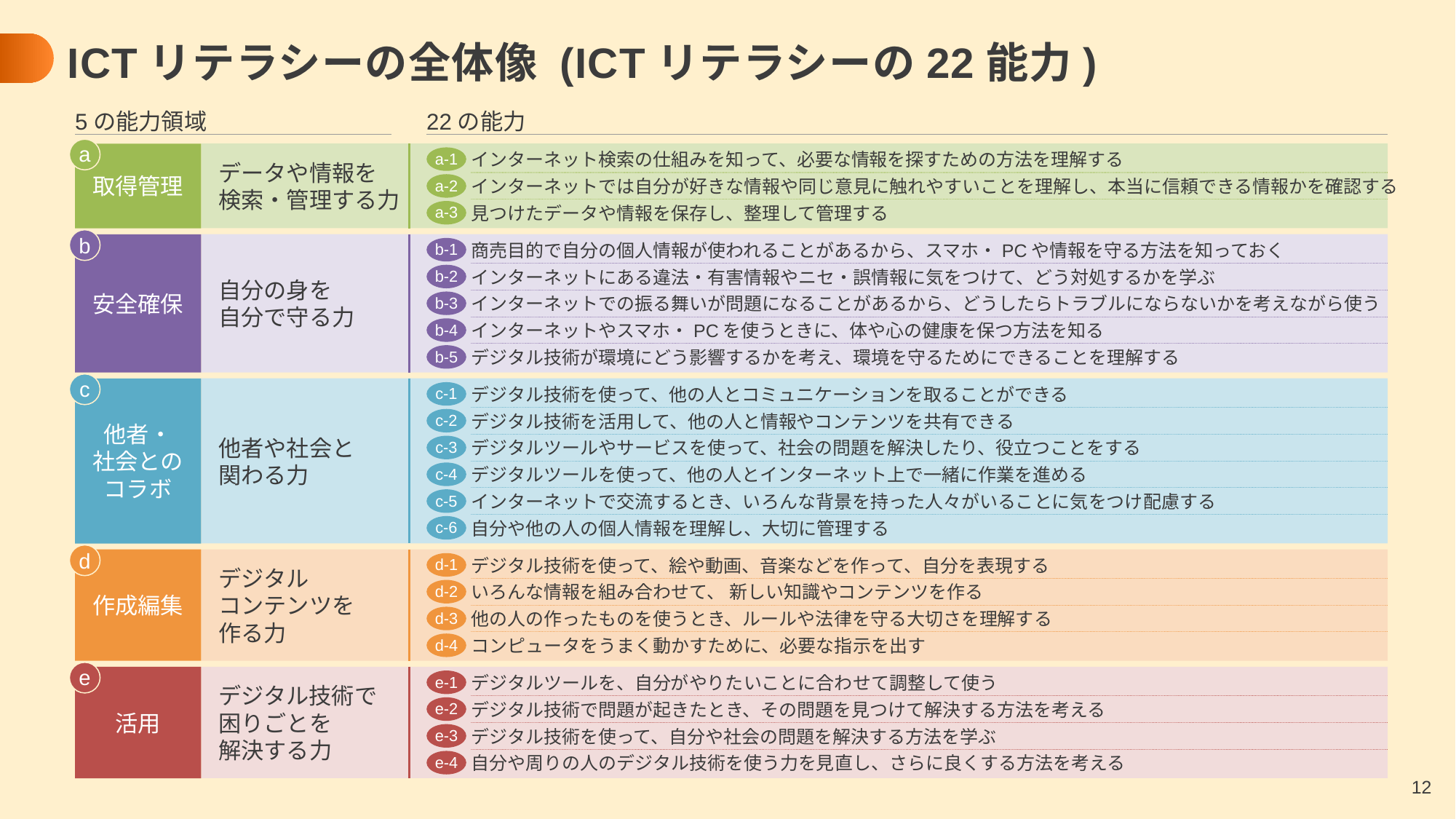

# ICTリテラシーの全体像 (ICTリテラシーの22能力)
5の能力領域
22の能力
取得管理
a
データや情報を
検索・管理する力
a-1
インターネット検索の仕組みを知って、必要な情報を探すための方法を理解する

a-2
インターネットでは自分が好きな情報や同じ意見に触れやすいことを理解し、本当に信頼できる情報かを確認する
a-3
見つけたデータや情報を保存し、整理して管理する
b
自分の身を
自分で守る力
b-1
商売目的で自分の個人情報が使われることがあるから、スマホ・PCや情報を守る方法を知っておく
安全確保
b-2
インターネットにある違法・有害情報やニセ・誤情報に気をつけて、どう対処するかを学ぶ
b-3
インターネットでの振る舞いが問題になることがあるから、どうしたらトラブルにならないかを考えながら使う
b-4
インターネットやスマホ・PCを使うときに、体や心の健康を保つ方法を知る
b-5
デジタル技術が環境にどう影響するかを考え、環境を守るためにできることを理解する
c
他者や社会と
関わる力
c-1
デジタル技術を使って、他の人とコミュニケーションを取ることができる
他者・
社会との
コラボ
c-2
デジタル技術を活用して、他の人と情報やコンテンツを共有できる
c-3
デジタルツールやサービスを使って、社会の問題を解決したり、役立つことをする
c-4
デジタルツールを使って、他の人とインターネット上で一緒に作業を進める
c-5
インターネットで交流するとき、いろんな背景を持った人々がいることに気をつけ配慮する
c-6
自分や他の人の個人情報を理解し、大切に管理する
作成編集
d
デジタル
コンテンツを
作る力
d-1
デジタル技術を使って、絵や動画、音楽などを作って、自分を表現する
d-2
いろんな情報を組み合わせて、 新しい知識やコンテンツを作る
d-3
他の人の作ったものを使うとき、ルールや法律を守る大切さを理解する
d-4
コンピュータをうまく動かすために、必要な指示を出す
活用
e
デジタル技術で
困りごとを
解決する力
e-1
デジタルツールを、自分がやりたいことに合わせて調整して使う
e-2
デジタル技術で問題が起きたとき、その問題を見つけて解決する方法を考える
e-3
デジタル技術を使って、自分や社会の問題を解決する方法を学ぶ
e-4
自分や周りの人のデジタル技術を使う力を見直し、さらに良くする方法を考える